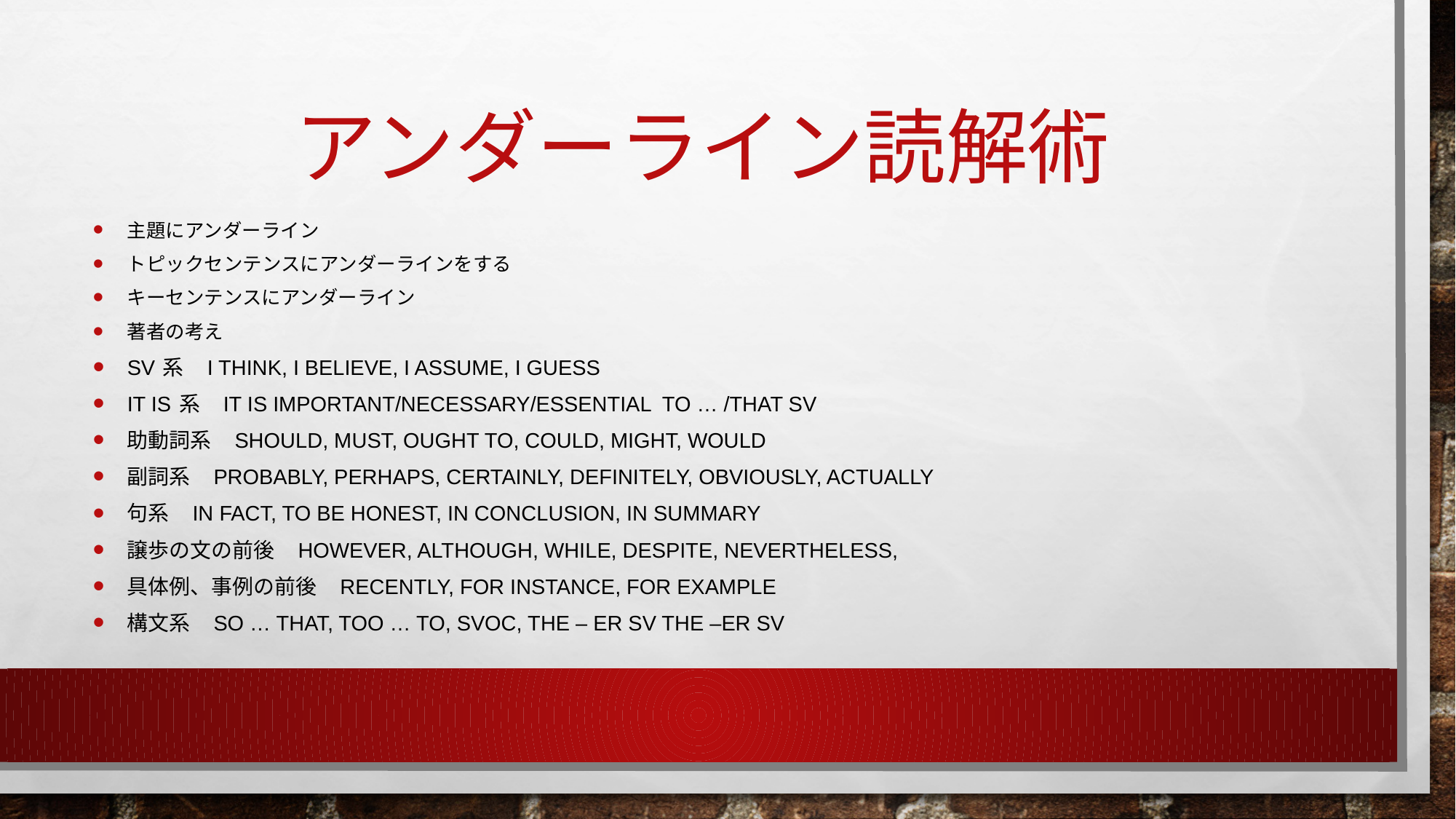

# アンダーライン読解術
主題にアンダーライン
トピックセンテンスにアンダーラインをする
キーセンテンスにアンダーライン
著者の考え
SV 系　I think, I believe, I assume, I guess
It is 系　It is important/necessary/essential  to … /that SV
助動詞系　should, must, ought to, could, might, would
副詞系　probably, perhaps, certainly, definitely, obviously, actually
句系　in fact, to be honest, in conclusion, in summary
譲歩の文の前後　however, although, while, despite, nevertheless,
具体例、事例の前後　recently, for instance, for example
構文系　so … that, too … to, SVOC, the – er SV the –er SV